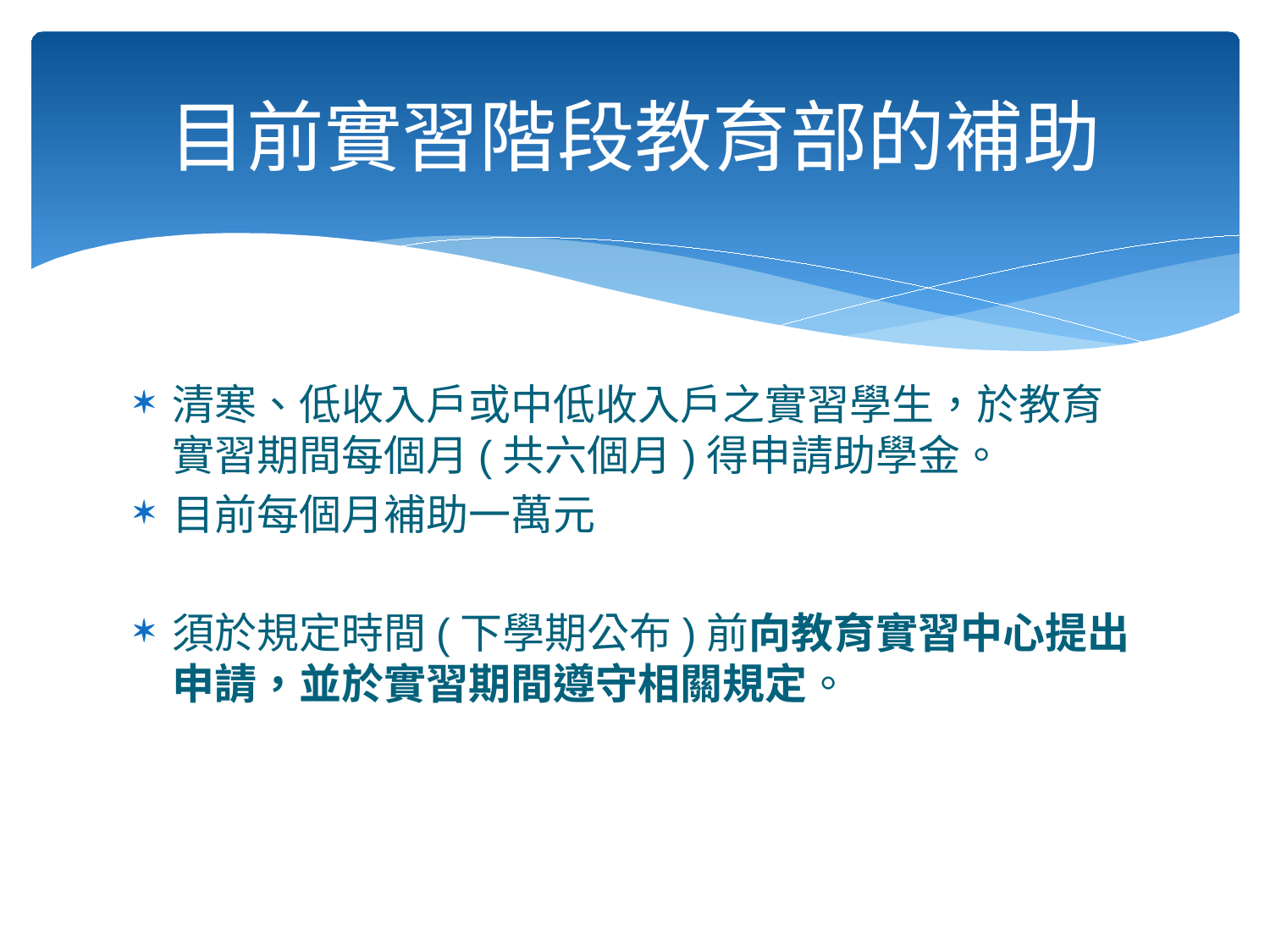

# 目前實習階段教育部的補助
清寒、低收入戶或中低收入戶之實習學生，於教育實習期間每個月(共六個月)得申請助學金。
目前每個月補助一萬元

須於規定時間(下學期公布)前向教育實習中心提出申請，並於實習期間遵守相關規定。